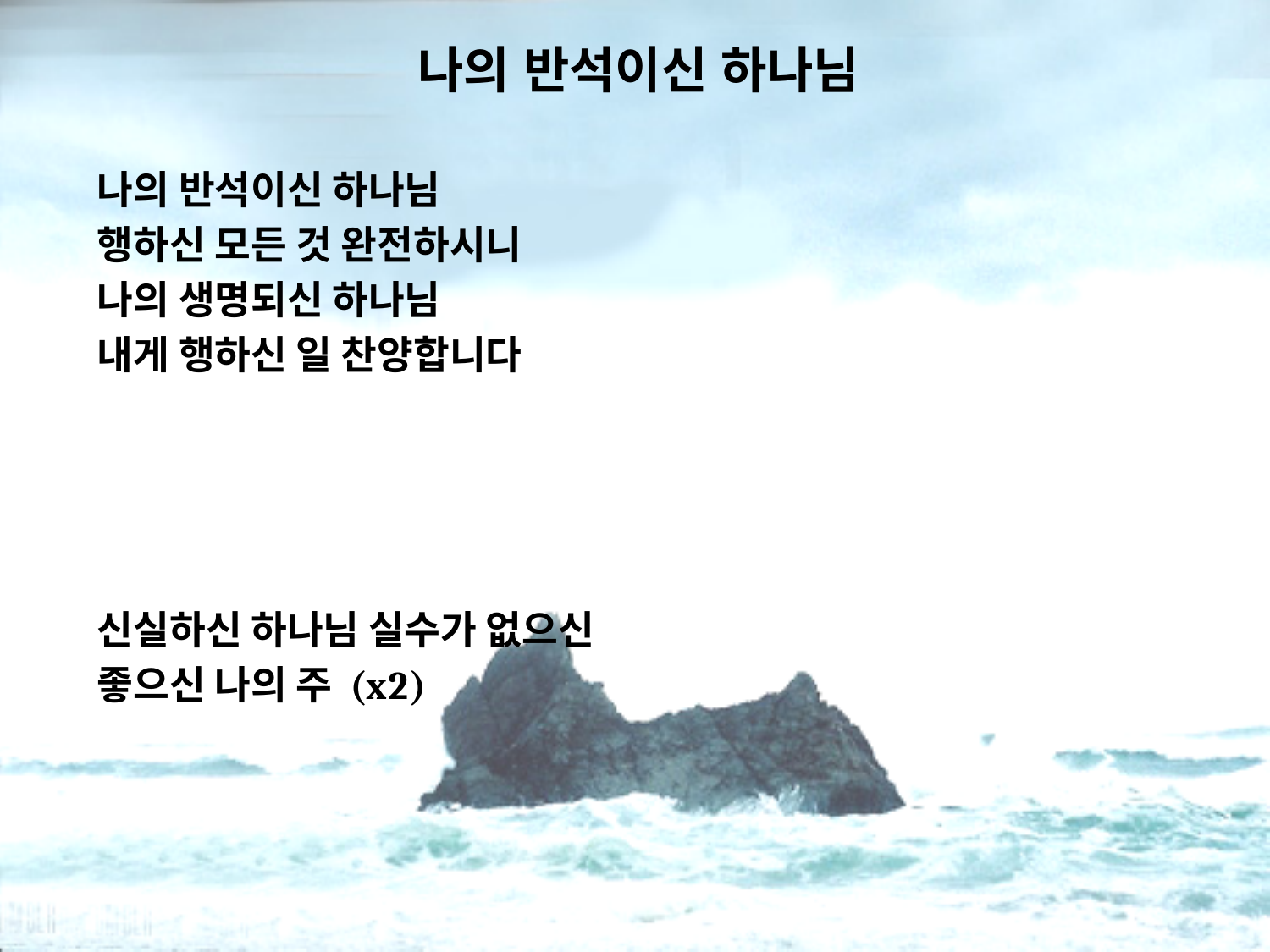

# 나의 반석이신 하나님
나의 반석이신 하나님
행하신 모든 것 완전하시니
나의 생명되신 하나님
내게 행하신 일 찬양합니다

신실하신 하나님 실수가 없으신
좋으신 나의 주 (x2)